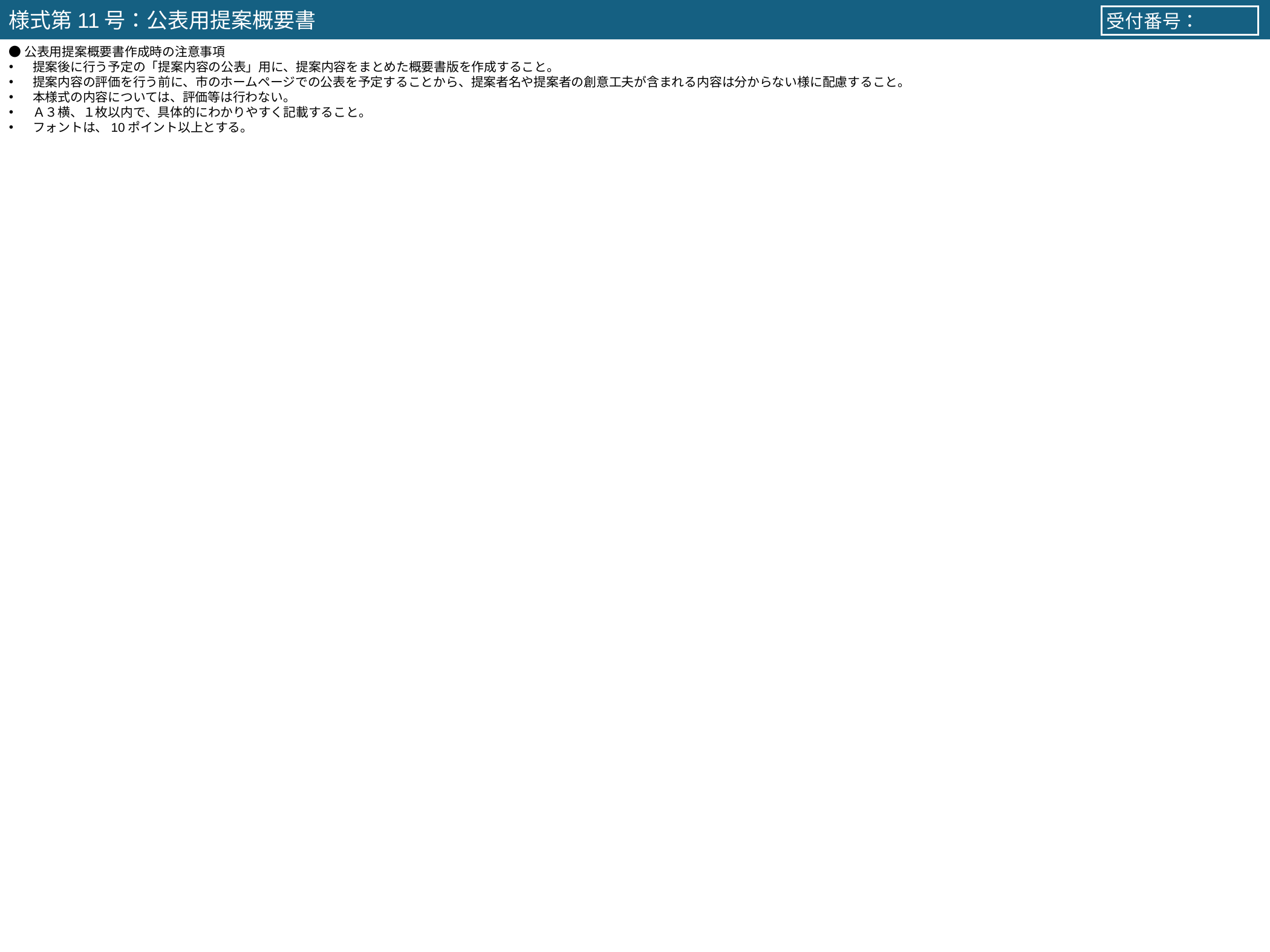

様式第11号：公表用提案概要書
受付番号：
●公表用提案概要書作成時の注意事項
提案後に行う予定の「提案内容の公表」用に、提案内容をまとめた概要書版を作成すること。
提案内容の評価を行う前に、市のホームページでの公表を予定することから、提案者名や提案者の創意工夫が含まれる内容は分からない様に配慮すること。
本様式の内容については、評価等は行わない。
Ａ３横、１枚以内で、具体的にわかりやすく記載すること。
フォントは、10ポイント以上とする。